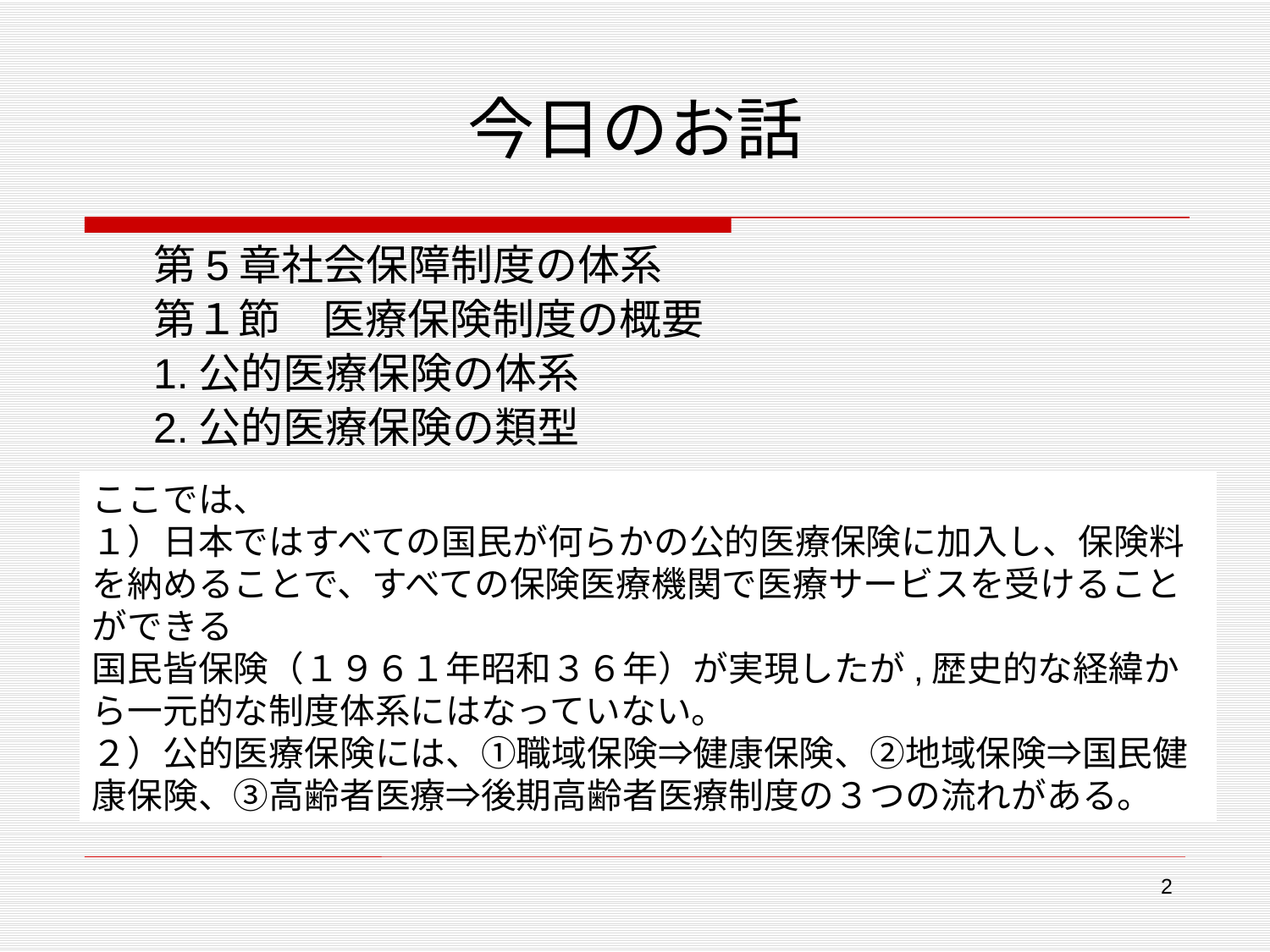

# 今日のお話
第5章社会保障制度の体系
第１節　医療保険制度の概要
1.公的医療保険の体系
2.公的医療保険の類型

ここでは、
１）日本ではすべての国民が何らかの公的医療保険に加入し、保険料を納めることで、すべての保険医療機関で医療サービスを受けることができる
国民皆保険（１９６１年昭和３６年）が実現したが,歴史的な経緯から一元的な制度体系にはなっていない。
２）公的医療保険には、①職域保険⇒健康保険、②地域保険⇒国民健康保険、③高齢者医療⇒後期高齢者医療制度の３つの流れがある。
2